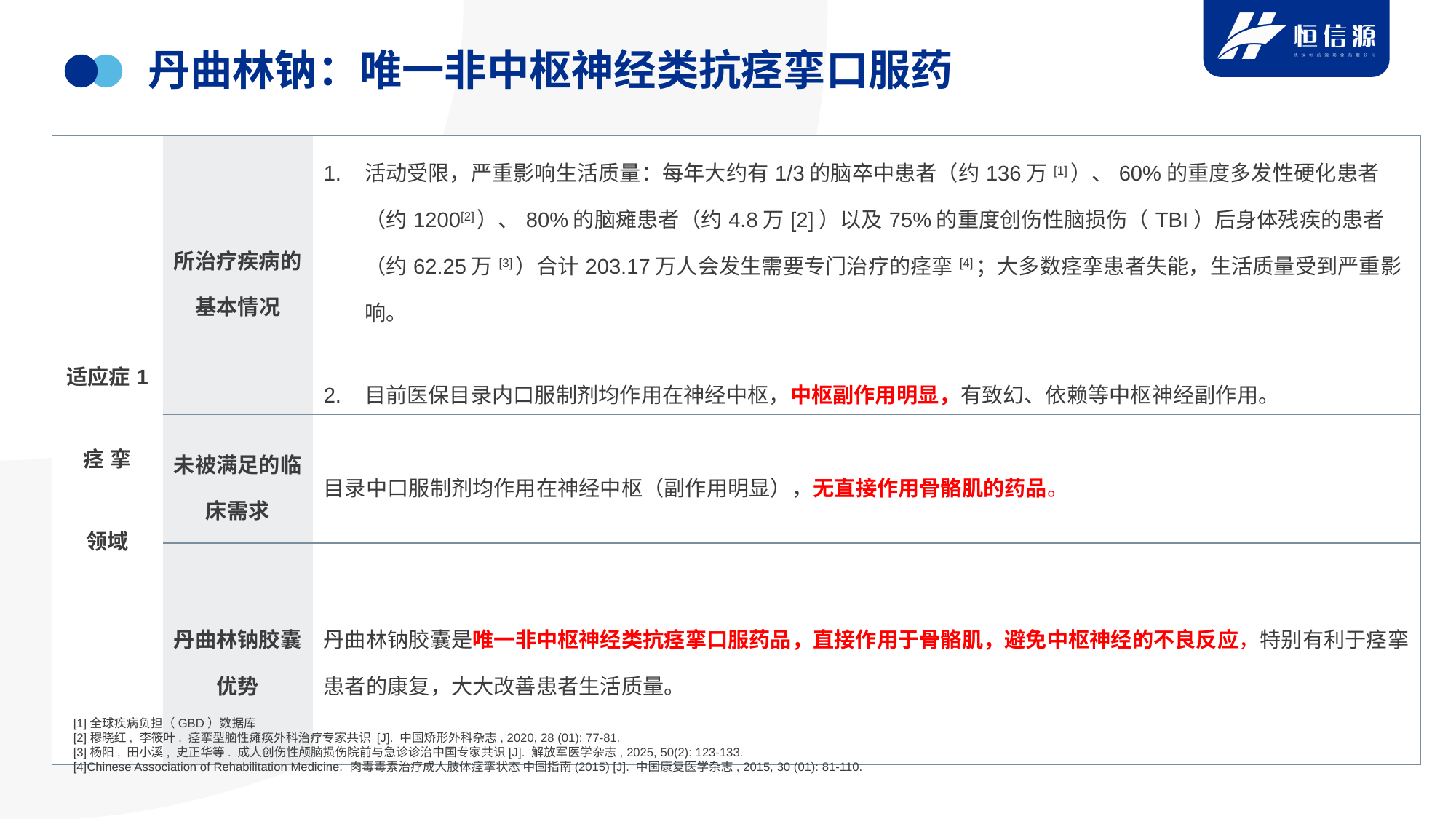

# 丹曲林钠：唯一非中枢神经类抗痉挛口服药
| 适应症1 痉 挛 领域 | 所治疗疾病的基本情况 | 活动受限，严重影响生活质量：每年大约有1/3的脑卒中患者（约136万[1]）、60%的重度多发性硬化患者（约1200[2]）、80%的脑瘫患者（约4.8万[2]）以及75%的重度创伤性脑损伤（TBI）后身体残疾的患者（约62.25万[3]）合计203.17万人会发生需要专门治疗的痉挛[4]；大多数痉挛患者失能，生活质量受到严重影响。 目前医保目录内口服制剂均作用在神经中枢，中枢副作用明显，有致幻、依赖等中枢神经副作用。 |
| --- | --- | --- |
|  | 未被满足的临床需求 | 目录中口服制剂均作用在神经中枢（副作用明显），无直接作用骨骼肌的药品。 |
|  | 丹曲林钠胶囊优势 | 丹曲林钠胶囊是唯一非中枢神经类抗痉挛口服药品，直接作用于骨骼肌，避免中枢神经的不良反应，特别有利于痉挛患者的康复，大大改善患者生活质量。 |
[1]全球疾病负担（GBD）数据库
[2]穆晓红, 李筱叶. 痉挛型脑性瘫痪外科治疗专家共识 [J]. 中国矫形外科杂志, 2020, 28 (01): 77-81.
[3]杨阳, 田小溪, 史正华等. 成人创伤性颅脑损伤院前与急诊诊治中国专家共识[J]. 解放军医学杂志, 2025, 50(2): 123-133.
[4]Chinese Association of Rehabilitation Medicine. 肉毒毒素治疗成人肢体痉挛状态 中国指南(2015) [J]. 中国康复医学杂志, 2015, 30 (01): 81-110.